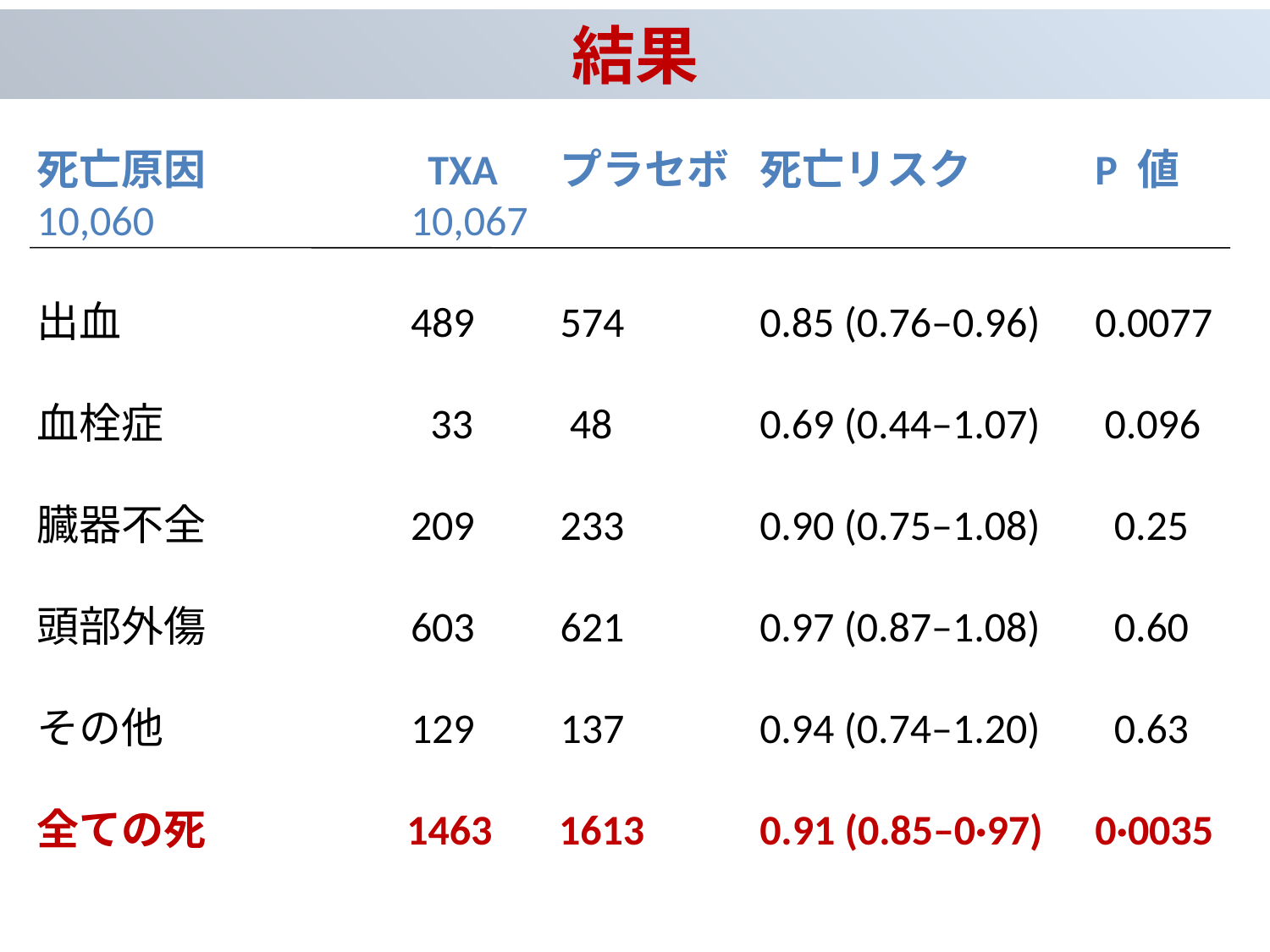

結果
死亡原因　　　　　TXA　 プラセボ 	死亡リスク	P 値	10,060  	10,067

出血 	489  	574 	0.85 (0.76–0.96) 	0.0077

血栓症	 33 	 48	0.69 (0.44–1.07) 	 0.096

臓器不全	209 	233 	0.90 (0.75–1.08) 	  0.25

頭部外傷 	603 	621	0.97 (0.87–1.08) 	  0.60

その他 	129 	137 	0.94 (0.74–1.20) 	  0.63

全ての死                    1463       1613 	0.91 (0.85–0·97) 	0·0035